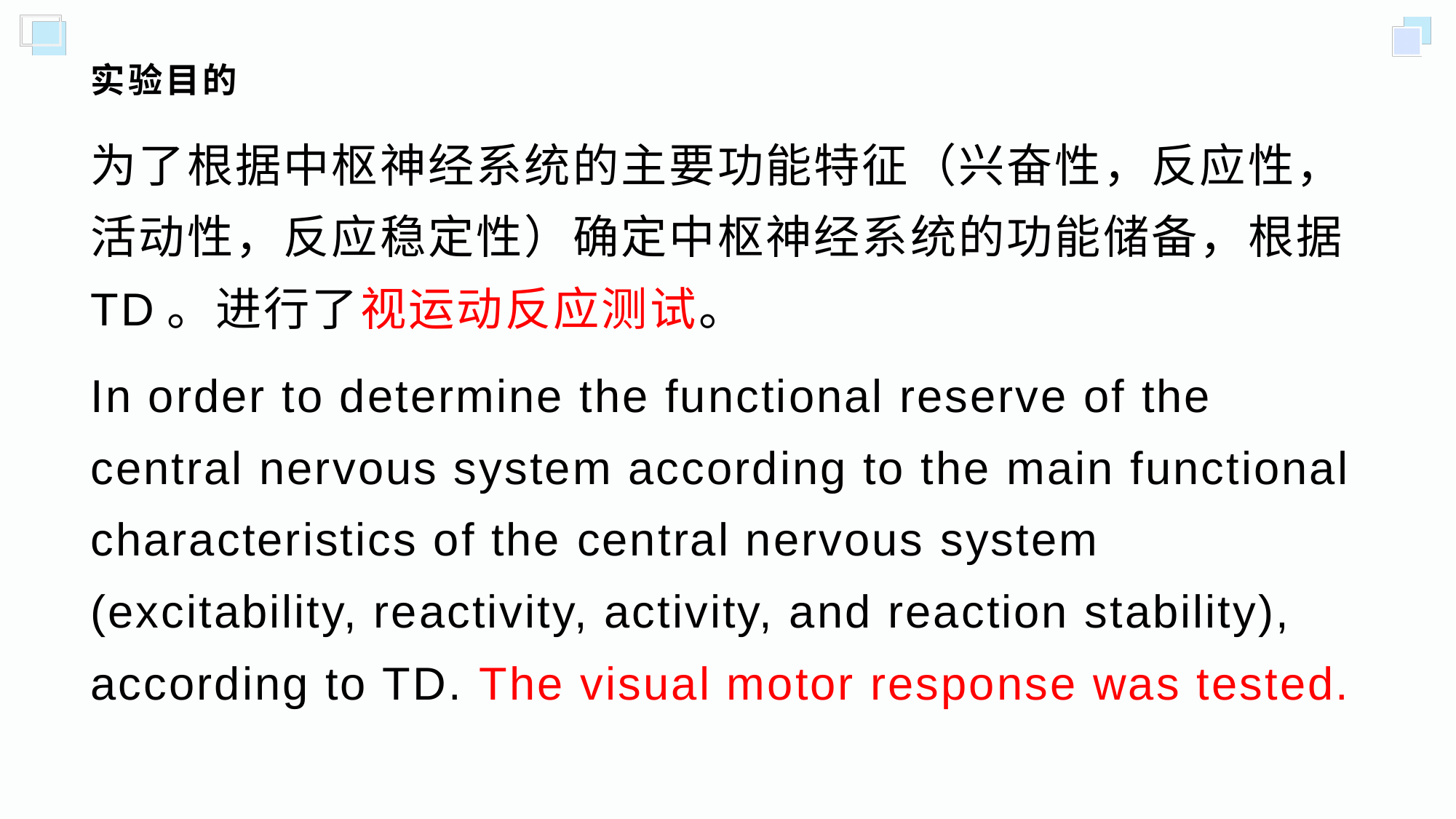

# 实验目的
为了根据中枢神经系统的主要功能特征（兴奋性，反应性，活动性，反应稳定性）确定中枢神经系统的功能储备，根据TD。进行了视运动反应测试。
In order to determine the functional reserve of the central nervous system according to the main functional characteristics of the central nervous system (excitability, reactivity, activity, and reaction stability), according to TD. The visual motor response was tested.